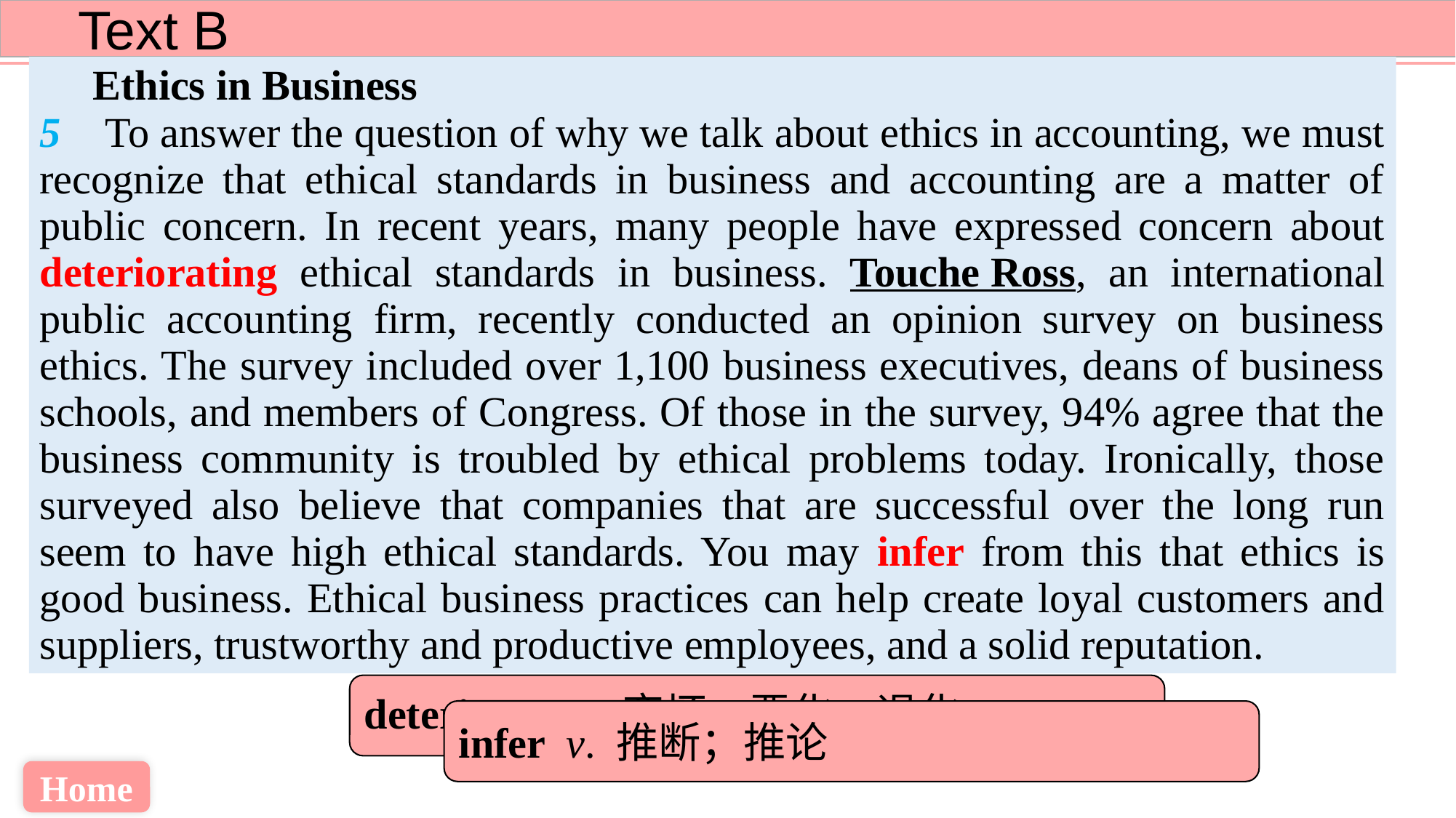

Ethics in Business
5    To answer the question of why we talk about ethics in accounting, we must recognize that ethical standards in business and accounting are a matter of public concern. In recent years, many people have expressed concern about deteriorating ethical standards in business. Touche Ross, an international public accounting firm, recently conducted an opinion survey on business ethics. The survey included over 1,100 business executives, deans of business schools, and members of Congress. Of those in the survey, 94% agree that the business community is troubled by ethical problems today. Ironically, those surveyed also believe that companies that are successful over the long run seem to have high ethical standards. You may infer from this that ethics is good business. Ethical business practices can help create loyal customers and suppliers, trustworthy and productive employees, and a solid reputation.

deteriorate v. 变坏；恶化；退化
infer  v. 推断；推论